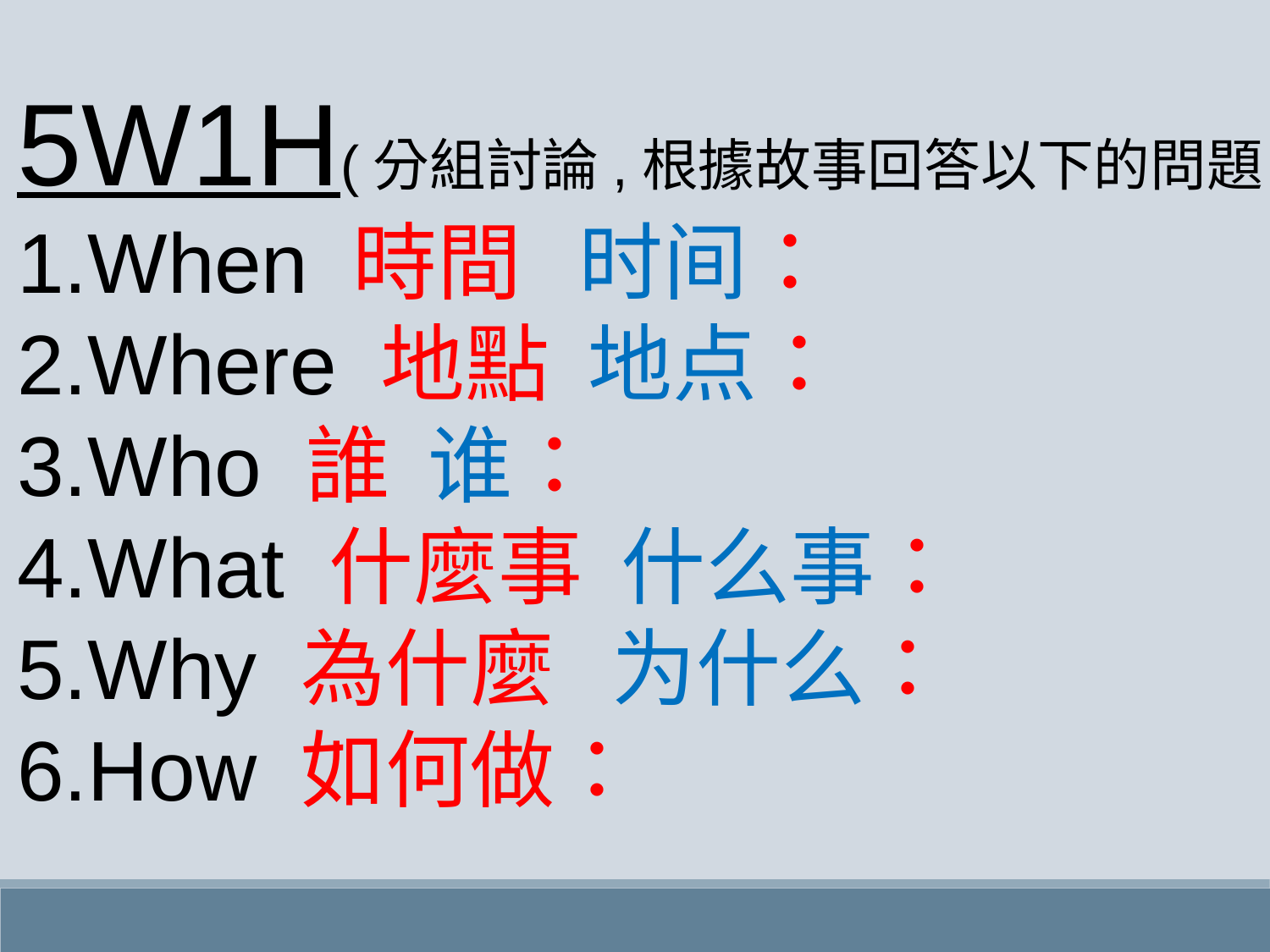

5W1H(分組討論,根據故事回答以下的問題)
1.When 時間   时间：
2.Where 地點  地点：
3.Who 誰  谁：
4.What 什麼事  什么事：
5.Why 為什麼   为什么：
6.How 如何做：